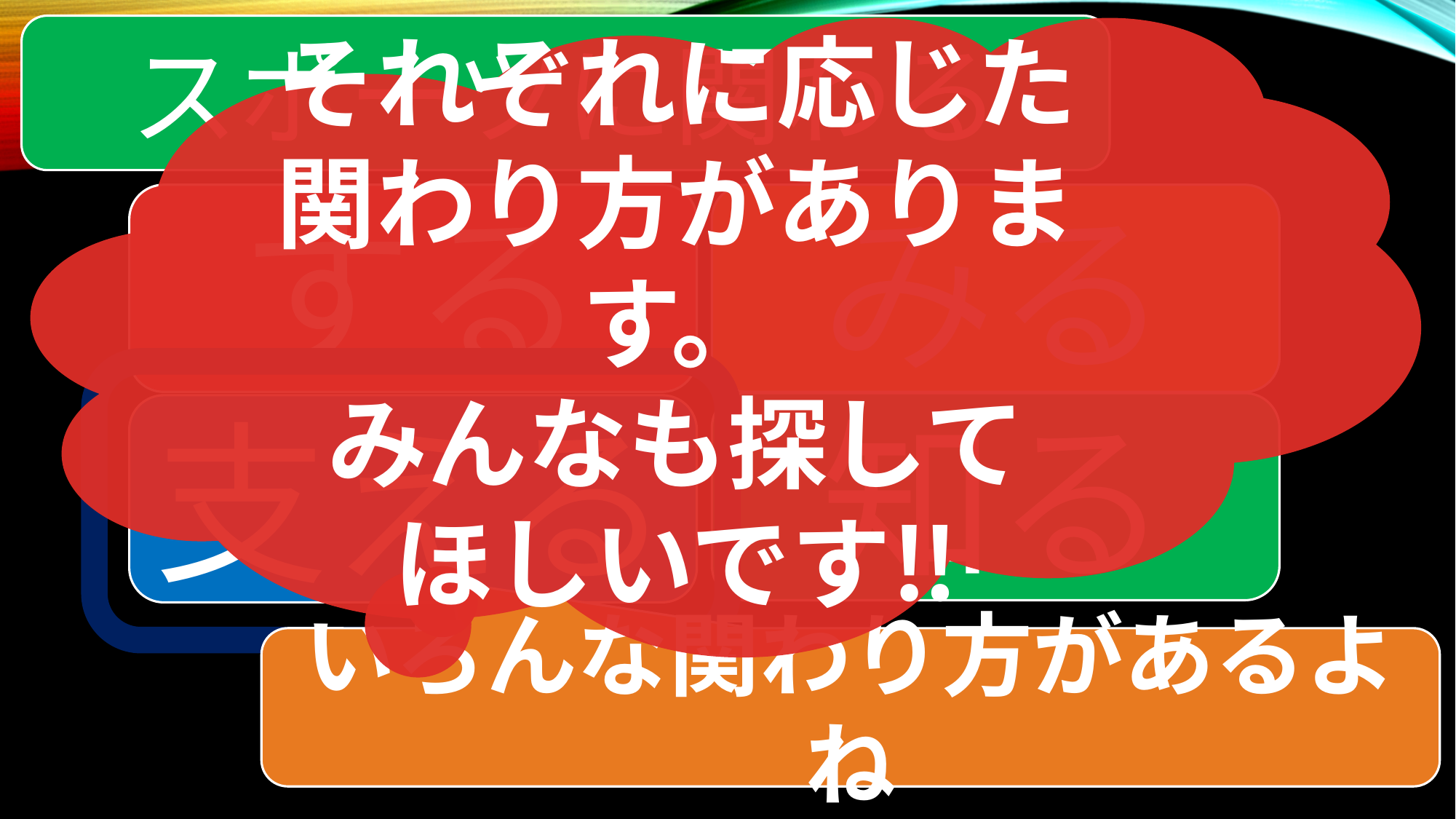

スポーツに関わる
それぞれに応じた
関わり方があります。
みんなも探して
ほしいです‼
する
みる

知る
支える
いろんな関わり方があるよね